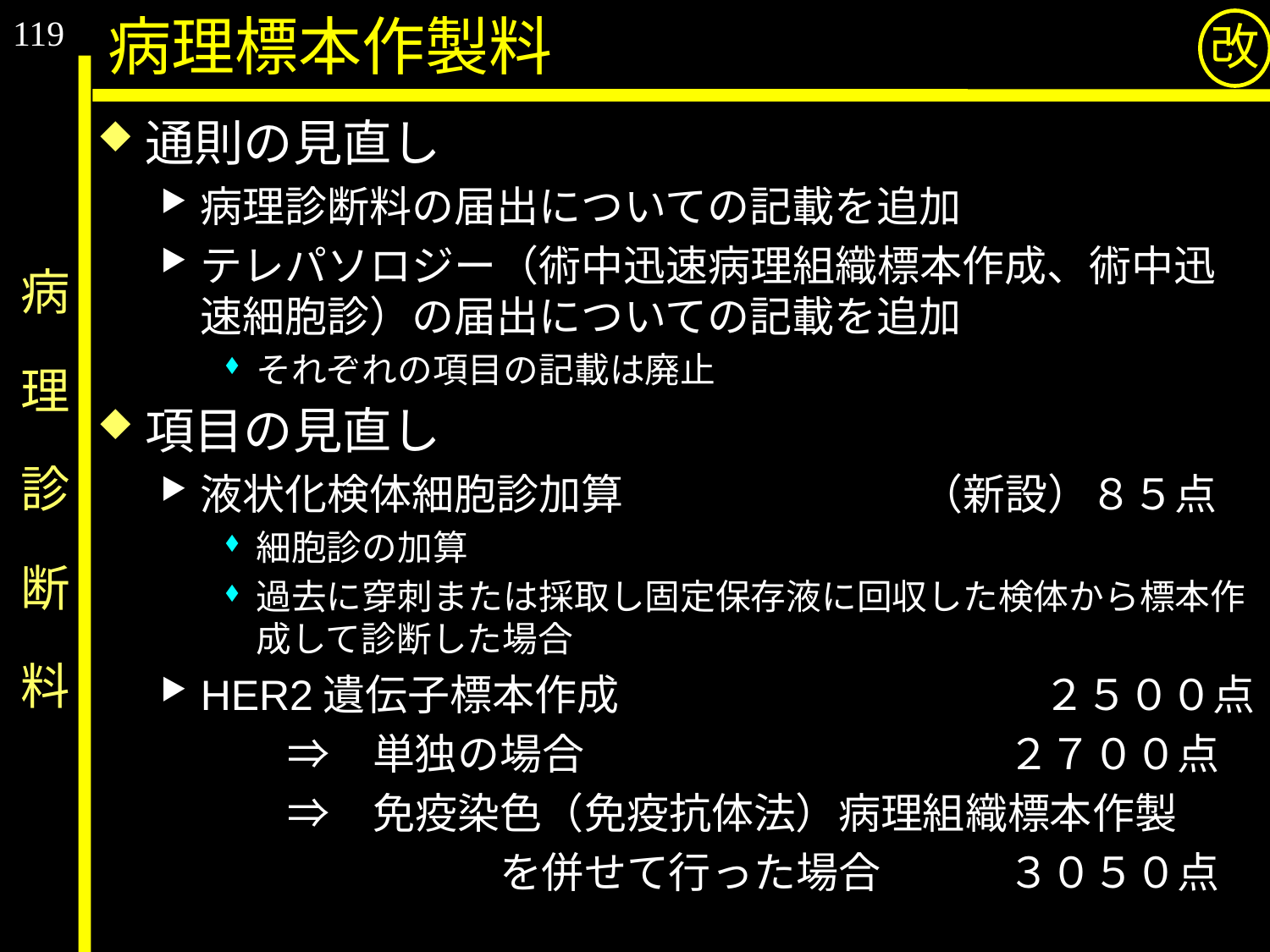

119
病理標本作製料
改

通則の見直し
病理診断料の届出についての記載を追加
テレパソロジー（術中迅速病理組織標本作成、術中迅速細胞診）の届出についての記載を追加
それぞれの項目の記載は廃止
項目の見直し
液状化検体細胞診加算　　　　　　　（新設）８５点
細胞診の加算
過去に穿刺または採取し固定保存液に回収した検体から標本作成して診断した場合
HER2遺伝子標本作成　　　　　　　　　　２５００点
　　　⇒　単独の場合　　　　　　　　　　２７００点
　　　⇒　免疫染色（免疫抗体法）病理組織標本作製
　　　　　　　　を併せて行った場合　　　３０５０点

# 病　理　診　断　料